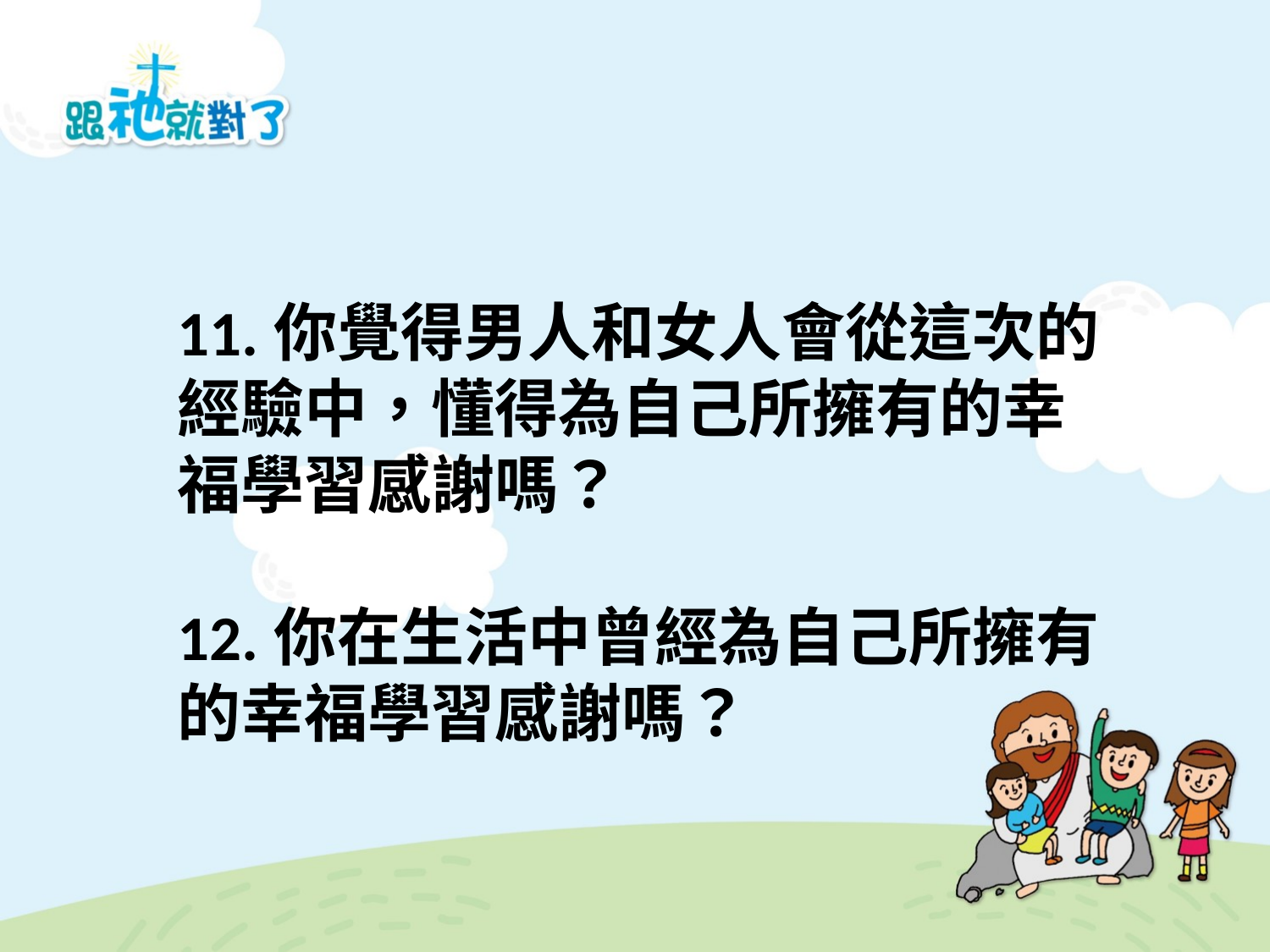

11.你覺得男人和女人會從這次的經驗中，懂得為自己所擁有的幸福學習感謝嗎？

12.你在生活中曾經為自己所擁有的幸福學習感謝嗎？